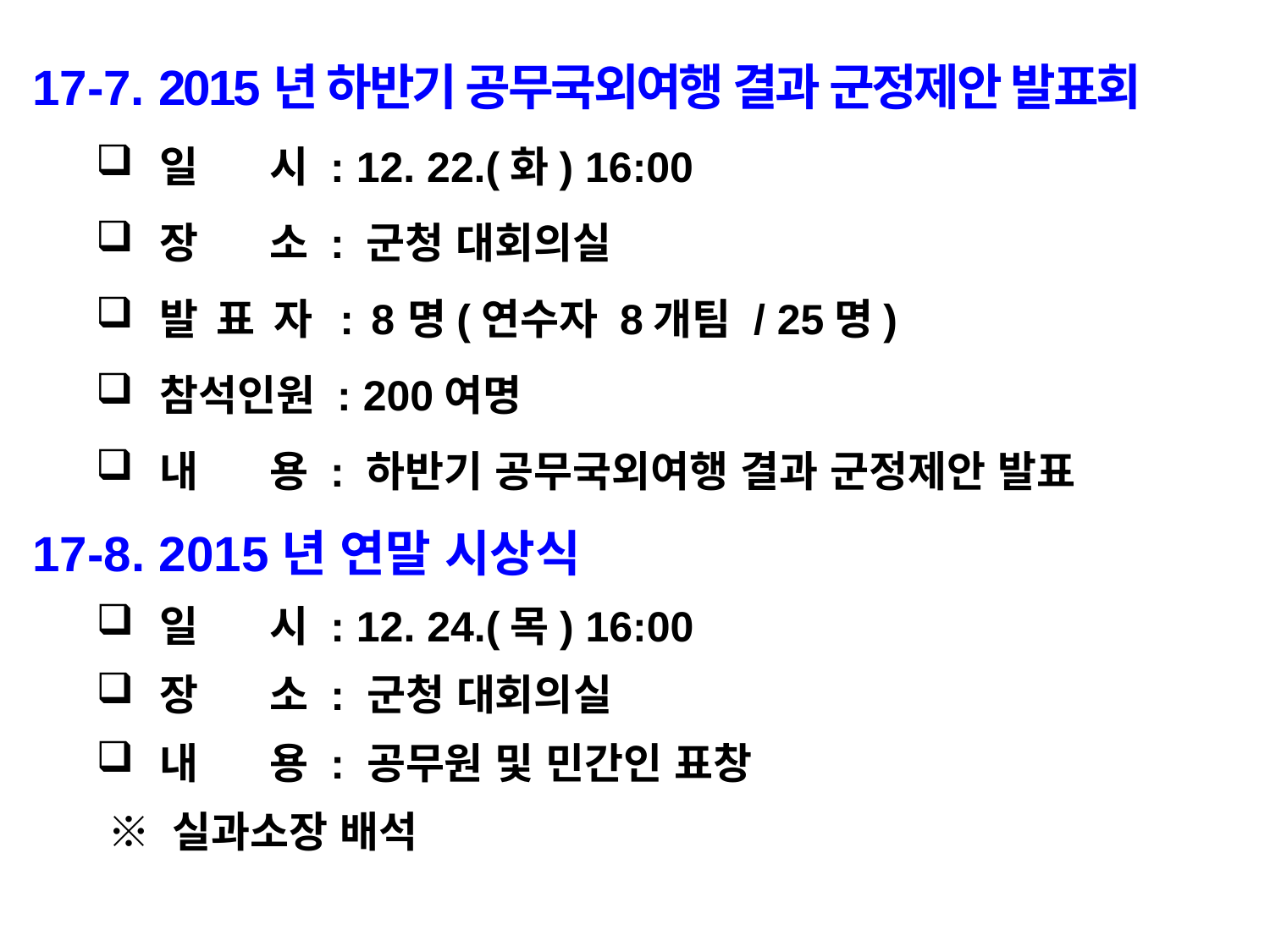

17-7. 2015년 하반기 공무국외여행 결과 군정제안 발표회
일      시 : 12. 22.(화) 16:00
장      소 : 군청 대회의실
발 표 자 : 8명(연수자 8개팀 / 25명)
참석인원 : 200여명
내      용 : 하반기 공무국외여행 결과 군정제안 발표
17-8. 2015년 연말 시상식
일      시 : 12. 24.(목) 16:00
장      소 : 군청 대회의실
내      용 : 공무원 및 민간인 표창
 ※ 실과소장 배석